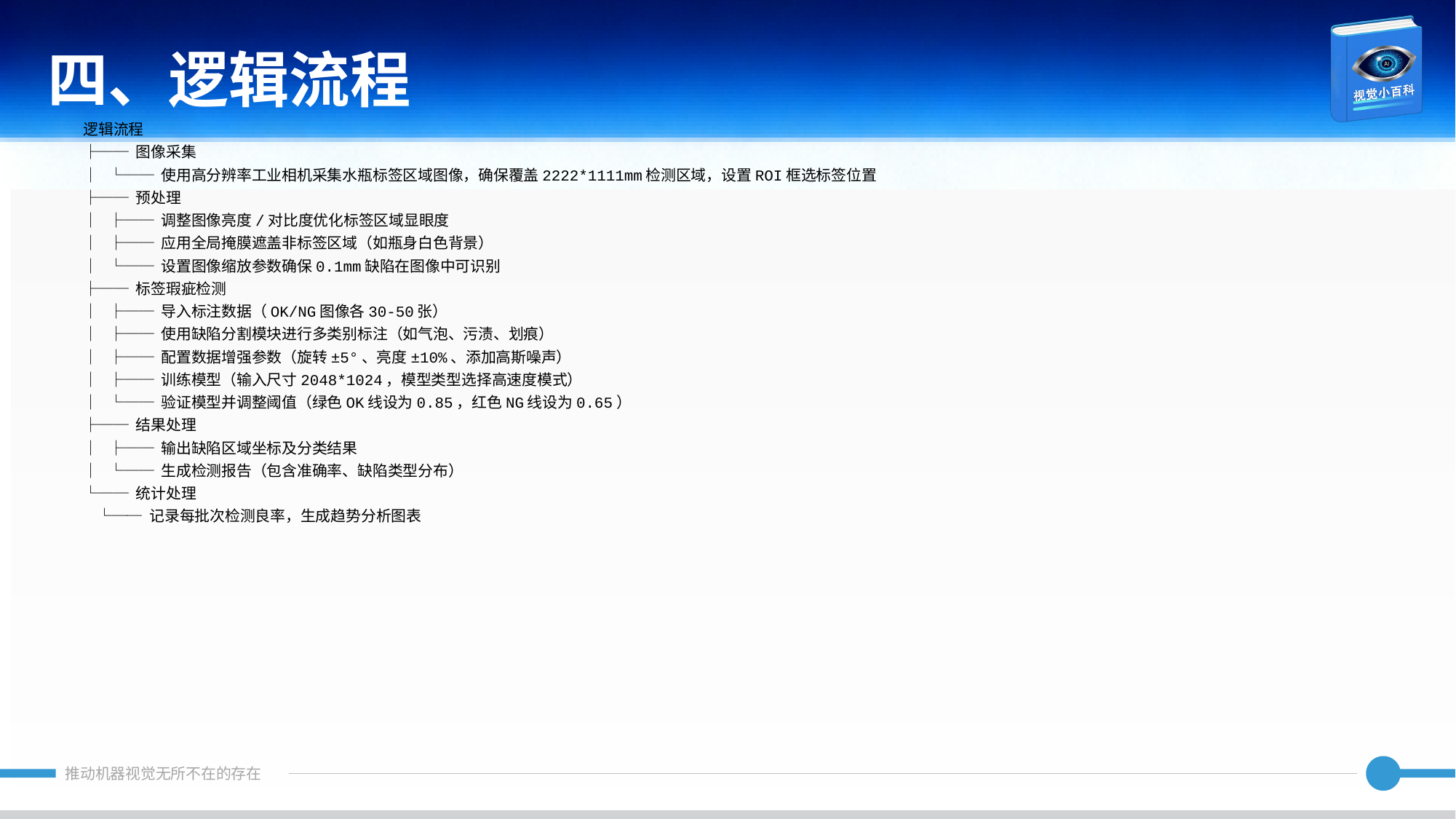

四、逻辑流程

逻辑流程
├── 图像采集
│   └── 使用高分辨率工业相机采集水瓶标签区域图像，确保覆盖2222*1111mm检测区域，设置ROI框选标签位置
├── 预处理
│   ├── 调整图像亮度/对比度优化标签区域显眼度
│   ├── 应用全局掩膜遮盖非标签区域（如瓶身白色背景）
│   └── 设置图像缩放参数确保0.1mm缺陷在图像中可识别
├── 标签瑕疵检测
│   ├── 导入标注数据（OK/NG图像各30-50张）
│   ├── 使用缺陷分割模块进行多类别标注（如气泡、污渍、划痕）
│   ├── 配置数据增强参数（旋转±5°、亮度±10%、添加高斯噪声）
│   ├── 训练模型（输入尺寸2048*1024，模型类型选择高速度模式）
│   └── 验证模型并调整阈值（绿色OK线设为0.85，红色NG线设为0.65）
├── 结果处理
│   ├── 输出缺陷区域坐标及分类结果
│   └── 生成检测报告（包含准确率、缺陷类型分布）
└── 统计处理
    └── 记录每批次检测良率，生成趋势分析图表
9